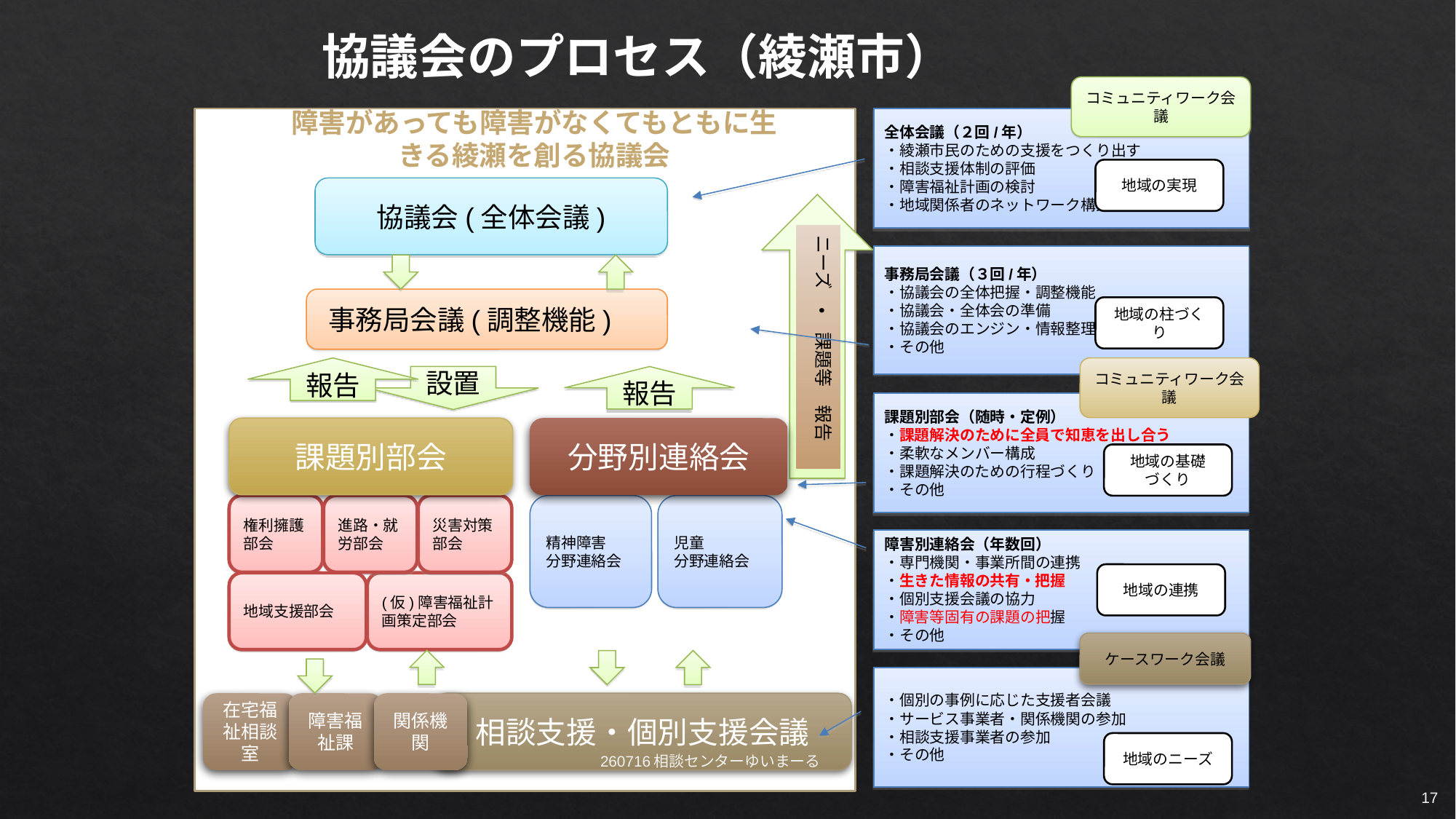

協議会のプロセス（綾瀬市）
コミュニティワーク会議
障害があっても障害がなくてもともに生きる綾瀬を創る協議会

全体会議（２回/年）
・綾瀬市民のための支援をつくり出す
・相談支援体制の評価
・障害福祉計画の検討
・地域関係者のネットワーク構築
地域の実現
協議会(全体会議)

ニーズ　・　課題等　報告
事務局会議（３回/年）
・協議会の全体把握・調整機能
・協議会・全体会の準備
・協議会のエンジン・情報整理
・その他
地域の柱づくり

事務局会議(調整機能)
コミュニティワーク会議
報告
設置
報告
課題別部会（随時・定例）
・課題解決のために全員で知恵を出し合う
・柔軟なメンバー構成
・課題解決のための行程づくり
・その他
地域の基礎
づくり
課題別部会
分野別連絡会
権利擁護部会
進路・就労部会
災害対策部会
精神障害
分野連絡会
児童
分野連絡会
障害別連絡会（年数回）
・専門機関・事業所間の連携
・生きた情報の共有・把握
・個別支援会議の協力
・障害等固有の課題の把握
・その他
地域の連携
地域支援部会
(仮)障害福祉計画策定部会
ケースワーク会議

・個別の事例に応じた支援者会議
・サービス事業者・関係機関の参加
・相談支援事業者の参加
・その他
地域のニーズ
在宅福祉相談室
障害福祉課
関係機関
相談支援・個別支援会議
260716相談センターゆいまーる
17